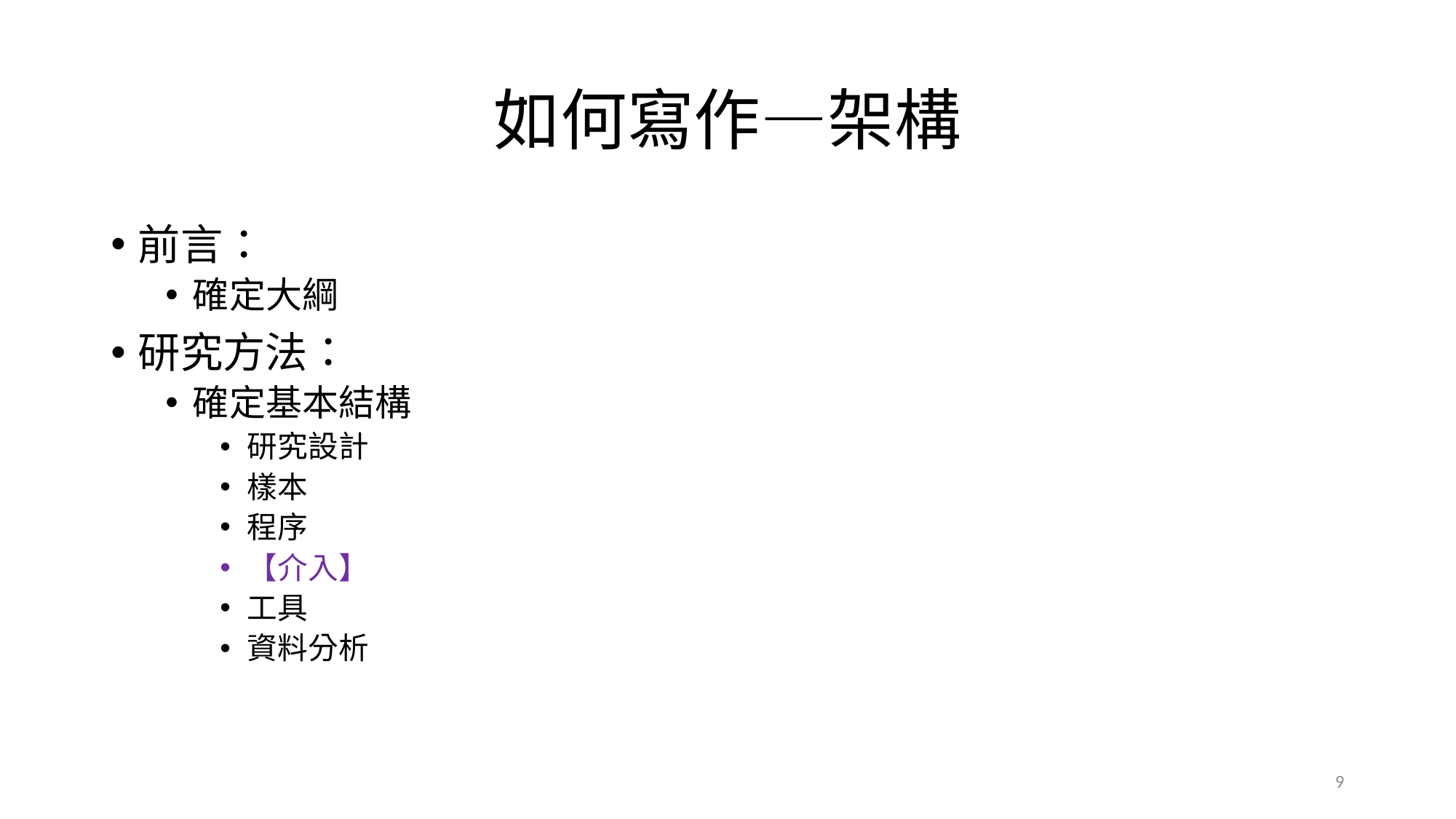

# 如何寫作—架構
前言：
確定大綱
研究方法：
確定基本結構
研究設計
樣本
程序
【介入】
工具
資料分析
9